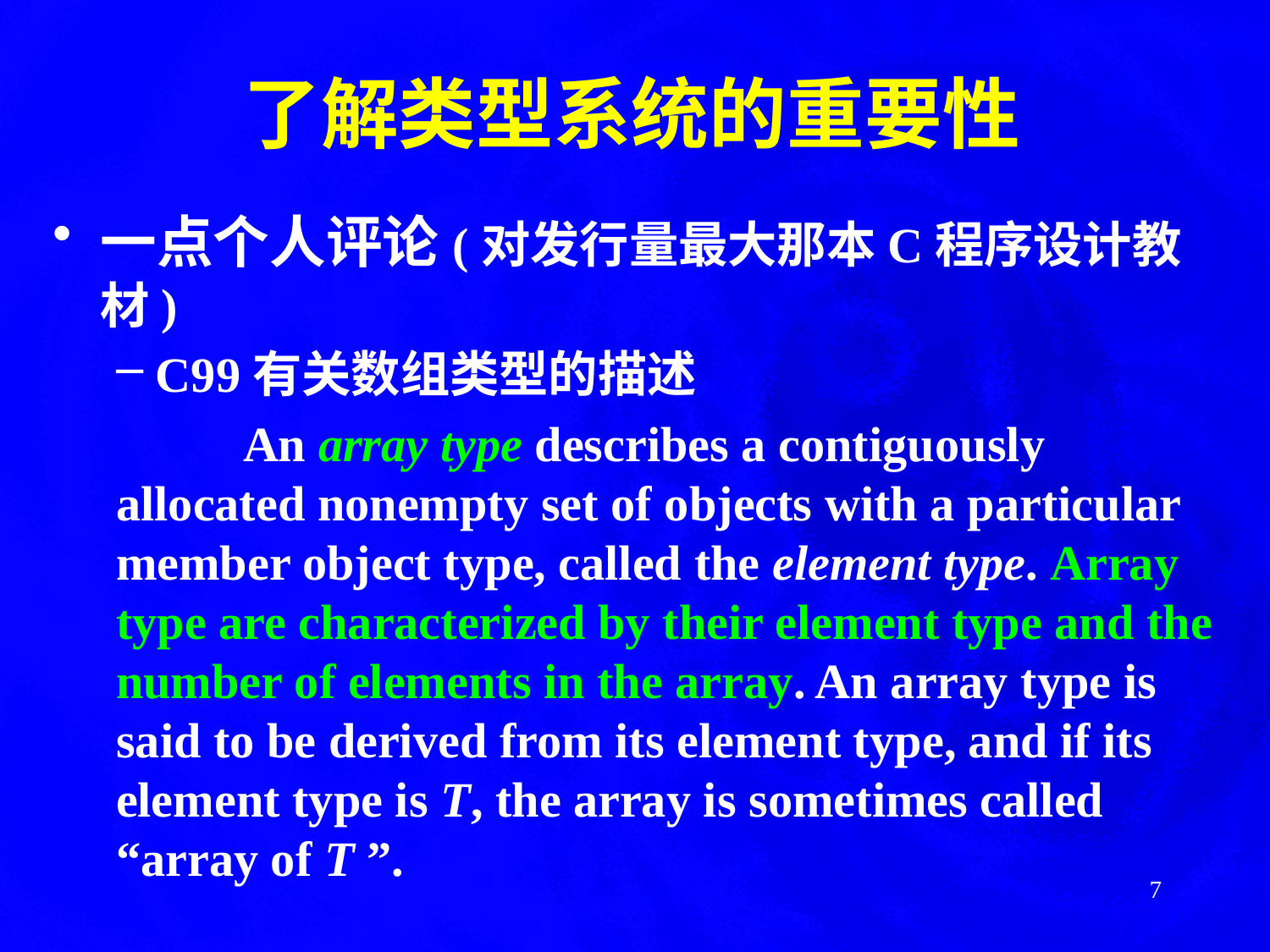

了解类型系统的重要性
一点个人评论(对发行量最大那本C程序设计教材)
C99有关数组类型的描述
	An array type describes a contiguously allocated nonempty set of objects with a particular member object type, called the element type. Array type are characterized by their element type and the number of elements in the array. An array type is said to be derived from its element type, and if its element type is T, the array is sometimes called “array of T ”.

7